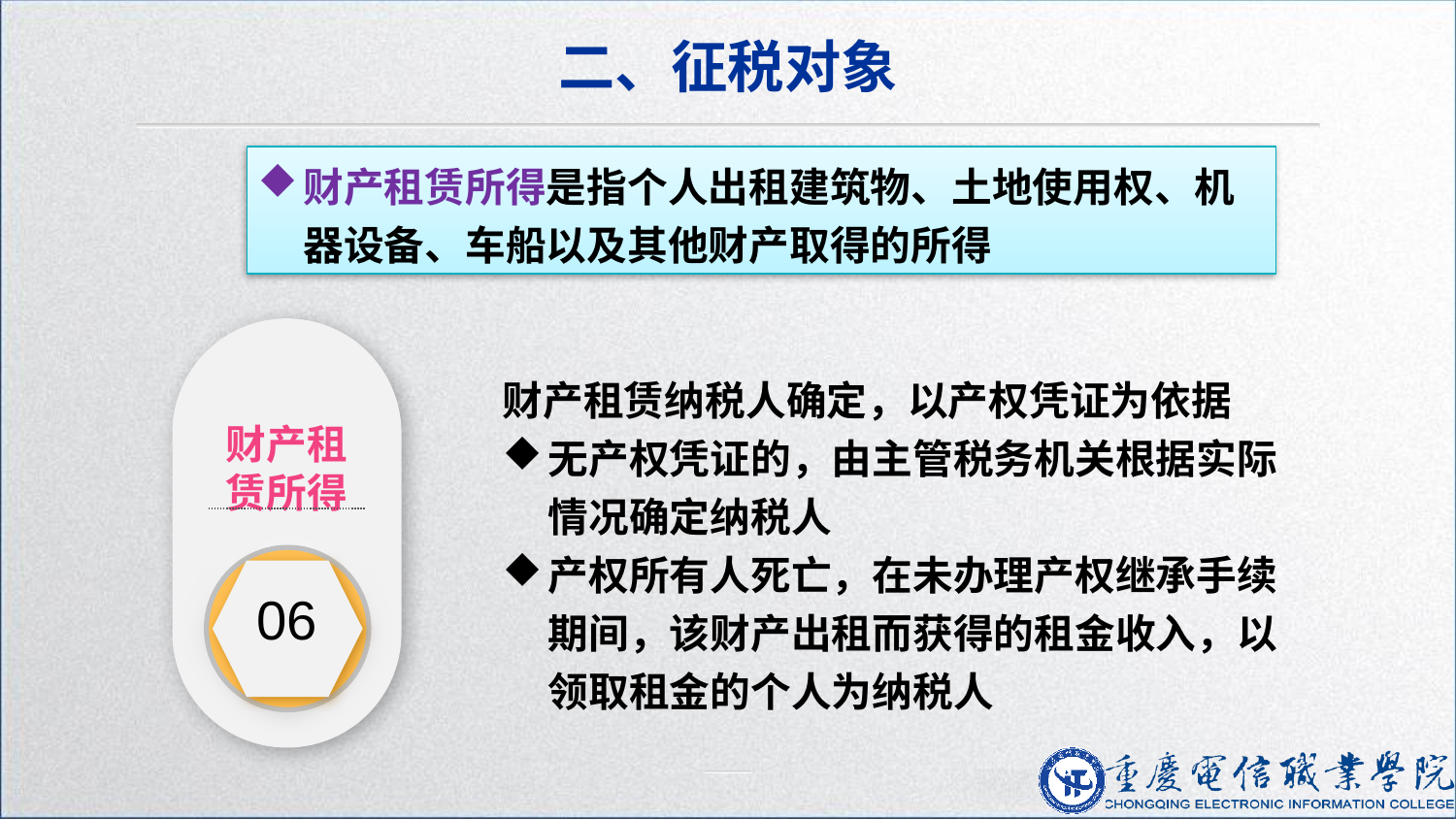

二、征税对象
财产租赁所得是指个人出租建筑物、土地使用权、机器设备、车船以及其他财产取得的所得

财产租赁所得

06
财产租赁纳税人确定，以产权凭证为依据
无产权凭证的，由主管税务机关根据实际情况确定纳税人
产权所有人死亡，在未办理产权继承手续期间，该财产出租而获得的租金收入，以领取租金的个人为纳税人